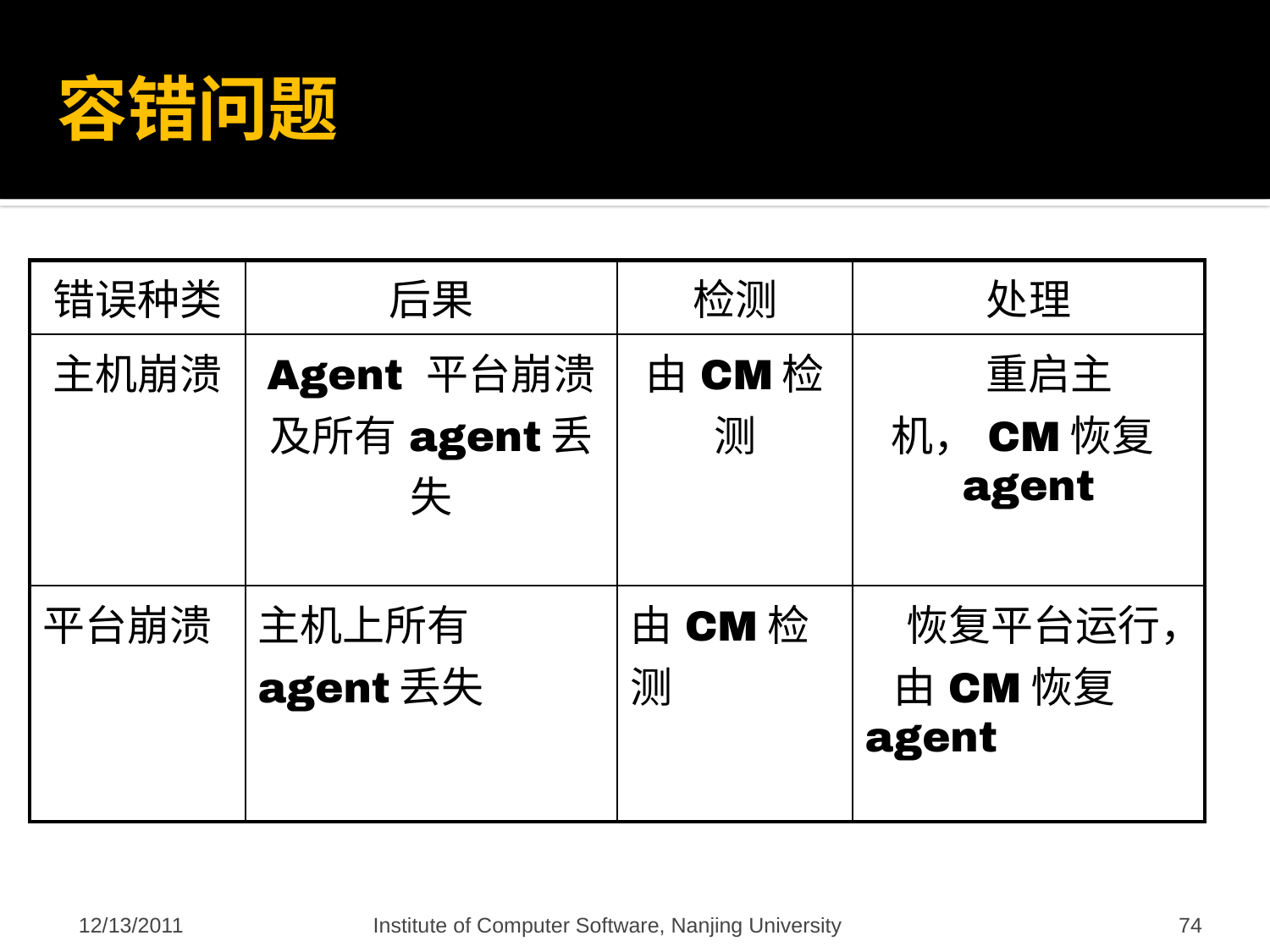

# 容错问题
| 错误种类 | 后果 | 检测 | 处理 |
| --- | --- | --- | --- |
| 主机崩溃 | Agent 平台崩溃及所有agent丢失 | 由CM检测 | 重启主机，CM恢复agent |
| 平台崩溃 | 主机上所有agent丢失 | 由CM检测 | 恢复平台运行， 由CM恢复agent |
74
12/13/2011
Institute of Computer Software, Nanjing University
74